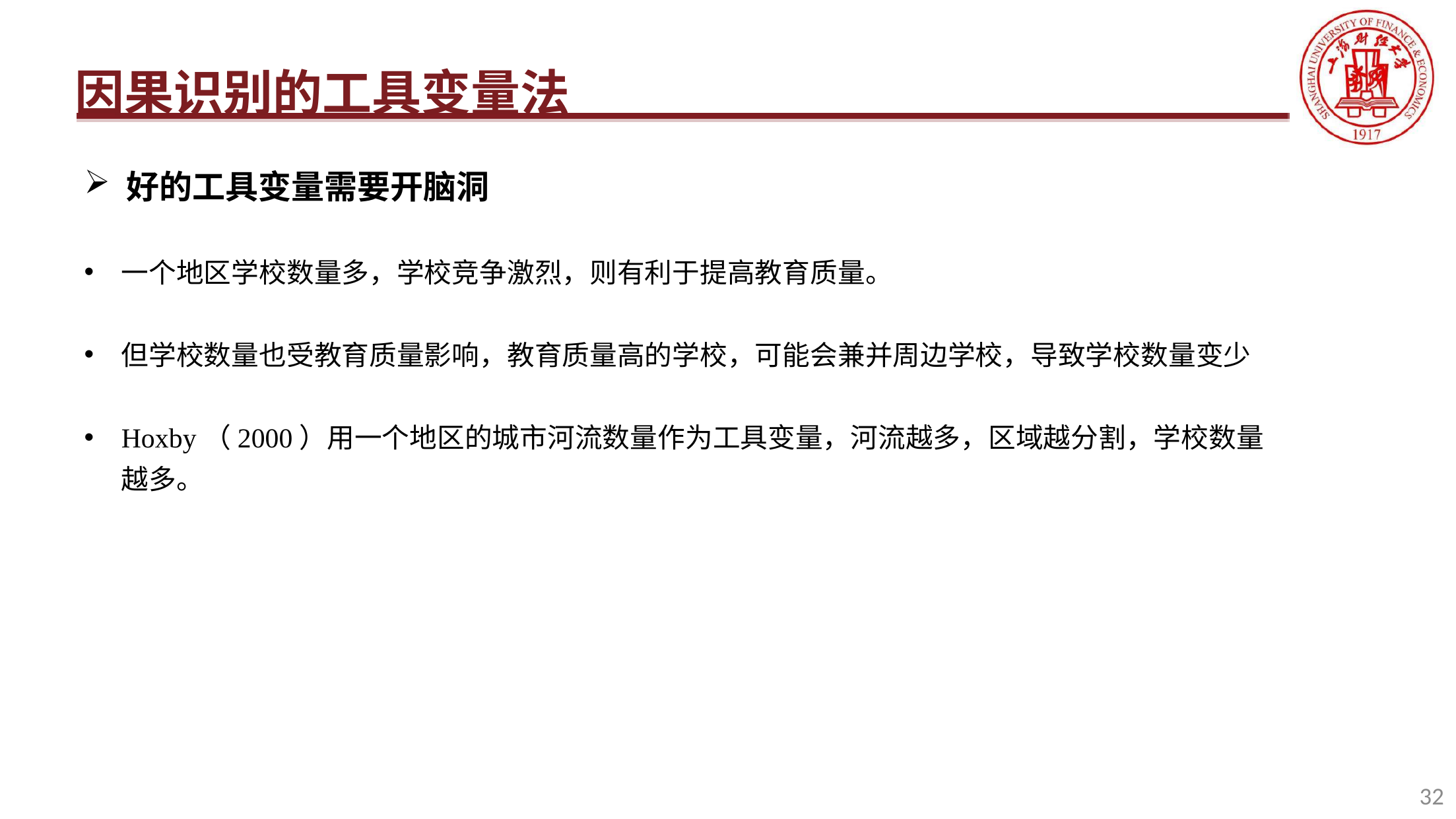

因果识别的工具变量法
好的工具变量需要开脑洞

一个地区学校数量多，学校竞争激烈，则有利于提高教育质量。

但学校数量也受教育质量影响，教育质量高的学校，可能会兼并周边学校，导致学校数量变少

Hoxby（2000）用一个地区的城市河流数量作为工具变量，河流越多，区域越分割，学校数量越多。
32